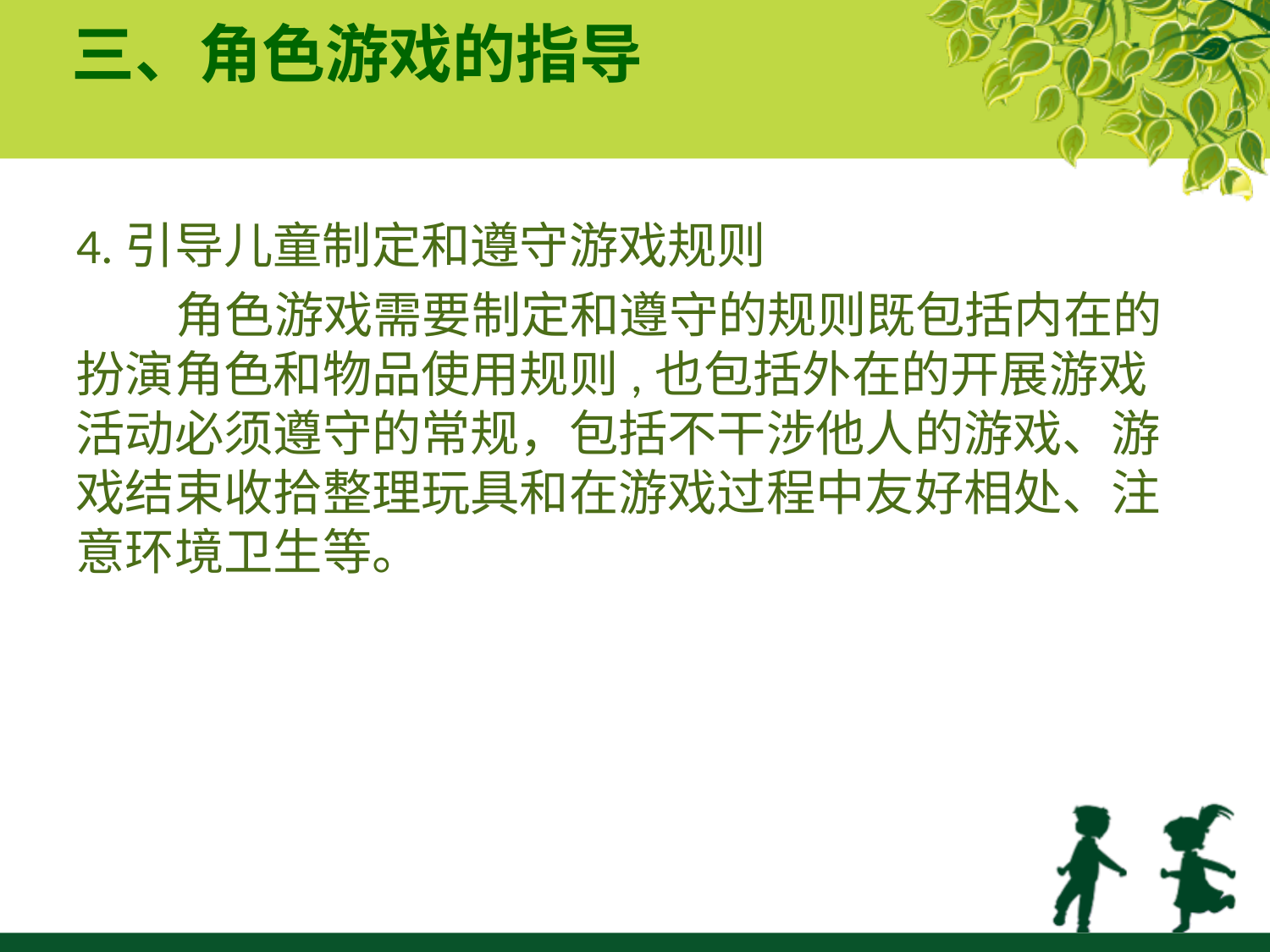

# 三、角色游戏的指导
4.引导儿童制定和遵守游戏规则
        角色游戏需要制定和遵守的规则既包括内在的扮演角色和物品使用规则,也包括外在的开展游戏活动必须遵守的常规，包括不干涉他人的游戏、游戏结束收拾整理玩具和在游戏过程中友好相处、注意环境卫生等。